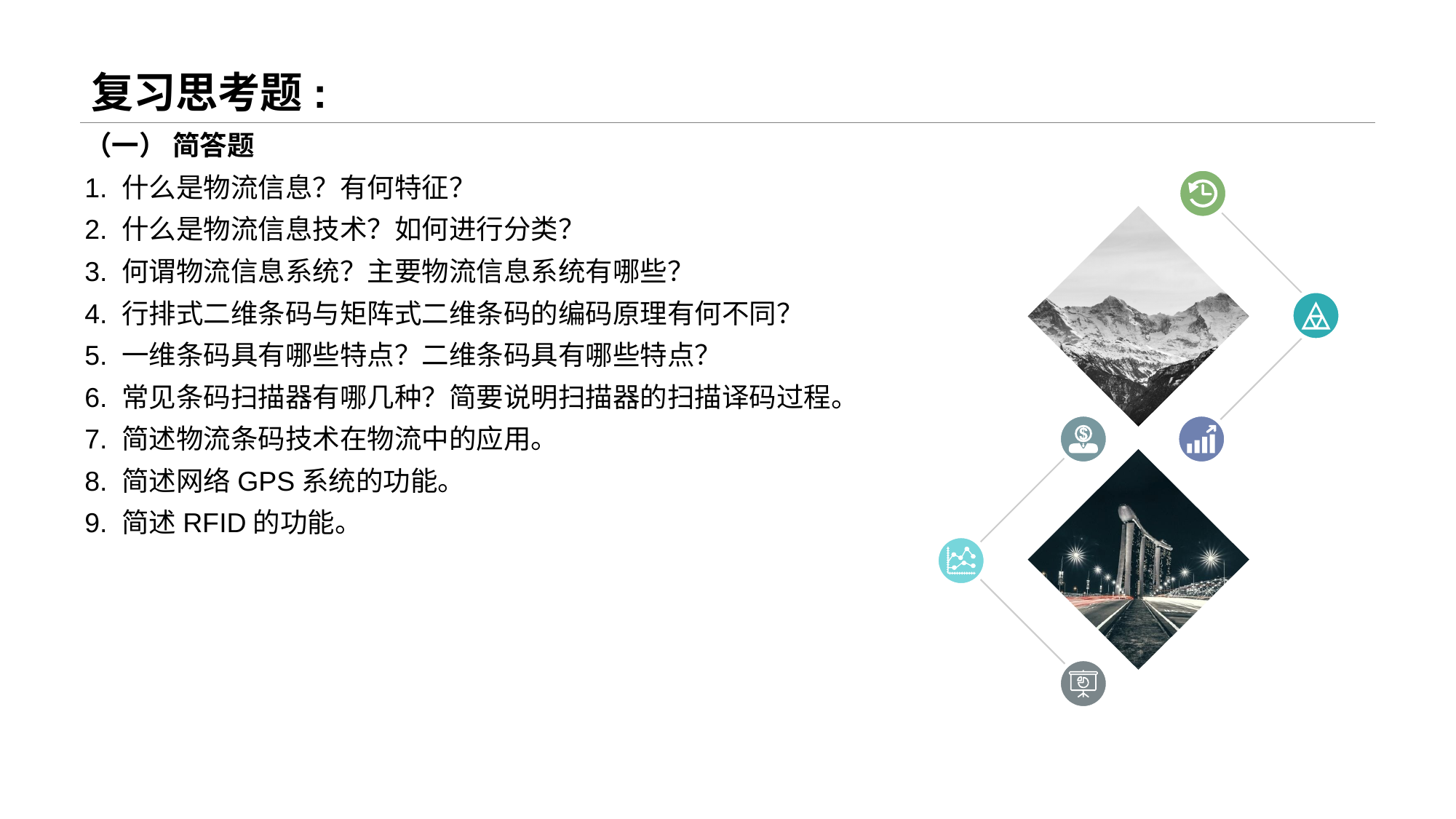

# 复习思考题:
（一） 简答题
1. 什么是物流信息？有何特征？
2. 什么是物流信息技术？如何进行分类？
3. 何谓物流信息系统？主要物流信息系统有哪些？
4. 行排式二维条码与矩阵式二维条码的编码原理有何不同？
5. 一维条码具有哪些特点？二维条码具有哪些特点？
6. 常见条码扫描器有哪几种？简要说明扫描器的扫描译码过程。
7. 简述物流条码技术在物流中的应用。
8. 简述网络GPS系统的功能。
9. 简述RFID的功能。

17